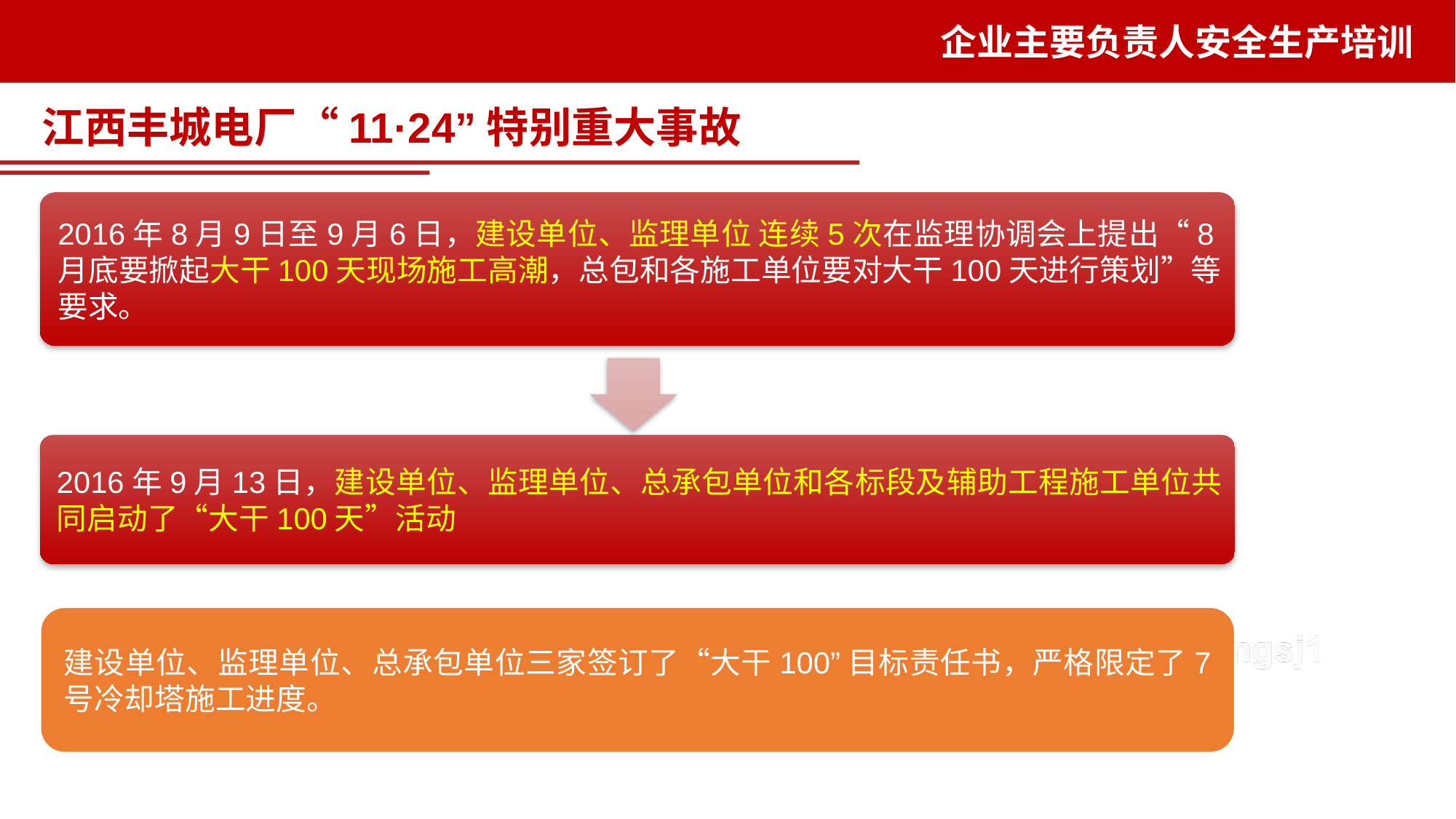

江西丰城电厂“11·24”特别重大事故
2016年8月9日至9月6日，建设单位、监理单位 连续5次在监理协调会上提出“8月底要掀起大干100天现场施工高潮，总包和各施工单位要对大干100天进行策划”等要求。

2016年9月13日，建设单位、监理单位、总承包单位和各标段及辅助工程施工单位共同启动了“大干100天”活动
建设单位、监理单位、总承包单位三家签订了“大干100”目标责任书，严格限定了7号冷却塔施工进度。